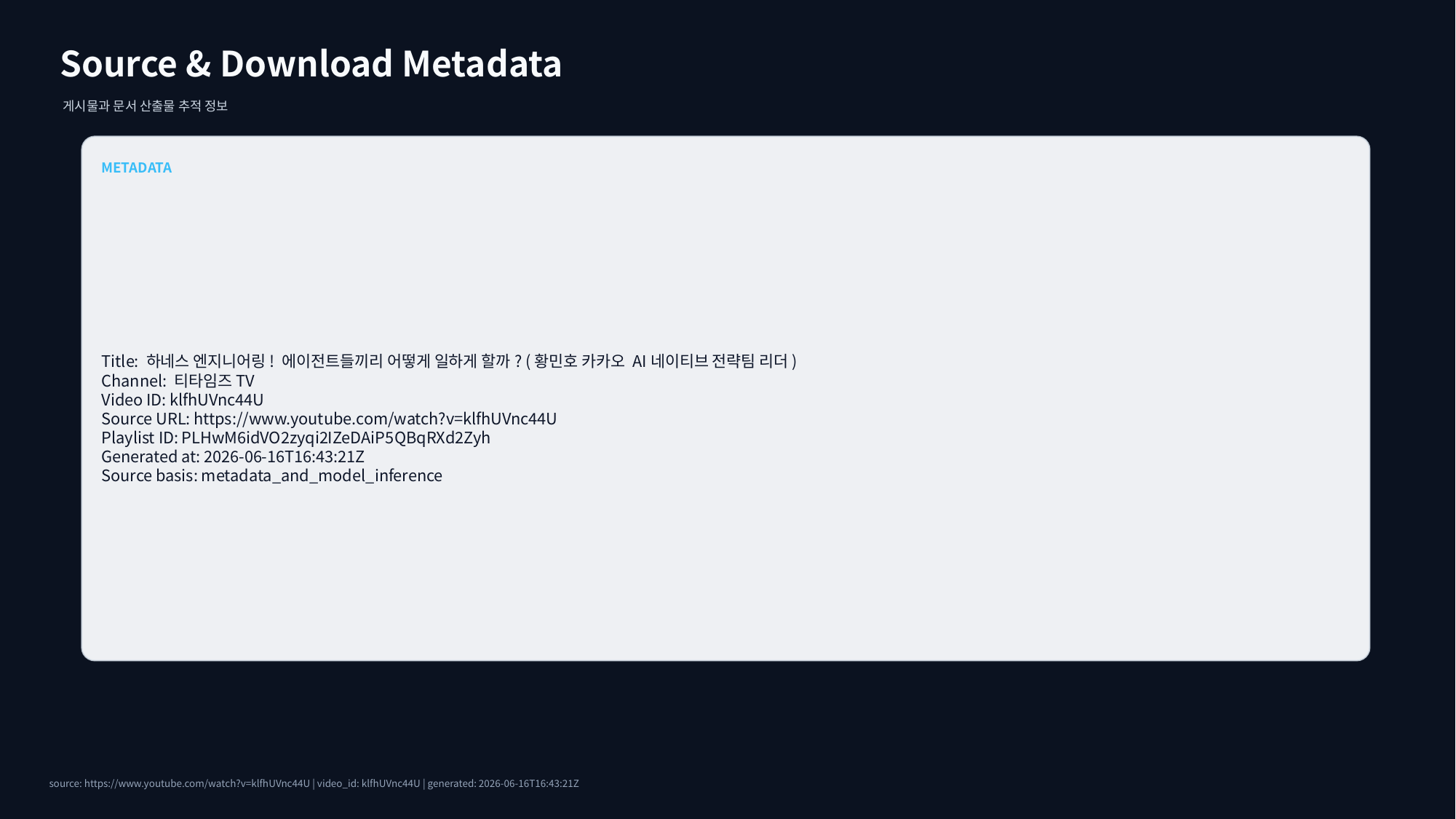

Source & Download Metadata
게시물과 문서 산출물 추적 정보

METADATA
Title: 하네스 엔지니어링! 에이전트들끼리 어떻게 일하게 할까? (황민호 카카오 AI네이티브 전략팀 리더)
Channel: 티타임즈TV
Video ID: klfhUVnc44U
Source URL: https://www.youtube.com/watch?v=klfhUVnc44U
Playlist ID: PLHwM6idVO2zyqi2IZeDAiP5QBqRXd2Zyh
Generated at: 2026-06-16T16:43:21Z
Source basis: metadata_and_model_inference
source: https://www.youtube.com/watch?v=klfhUVnc44U | video_id: klfhUVnc44U | generated: 2026-06-16T16:43:21Z